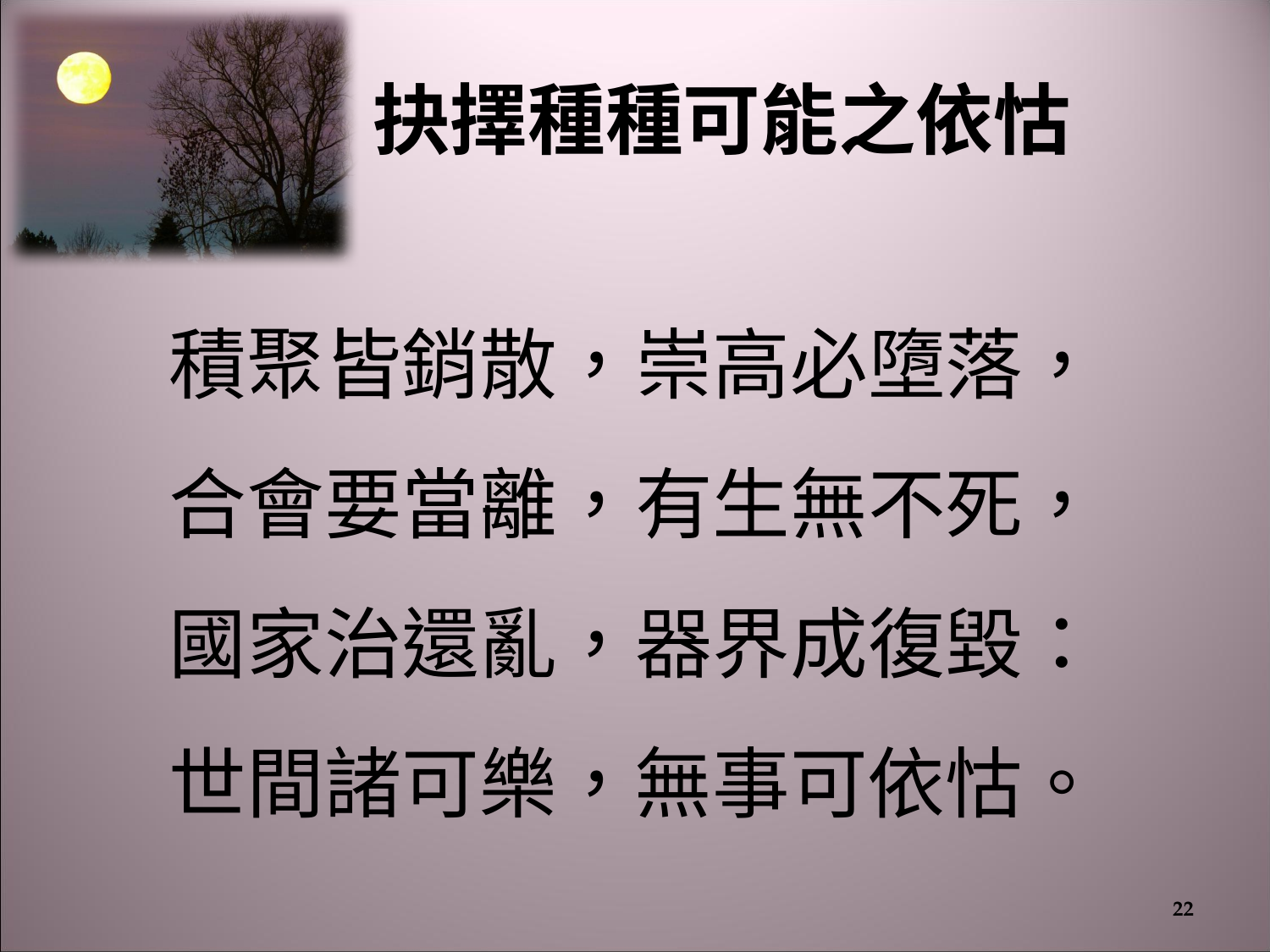

# 抉擇種種可能之依怙
積聚皆銷散，崇高必墮落，
合會要當離，有生無不死，
國家治還亂，器界成復毀：
世間諸可樂，無事可依怙。
22